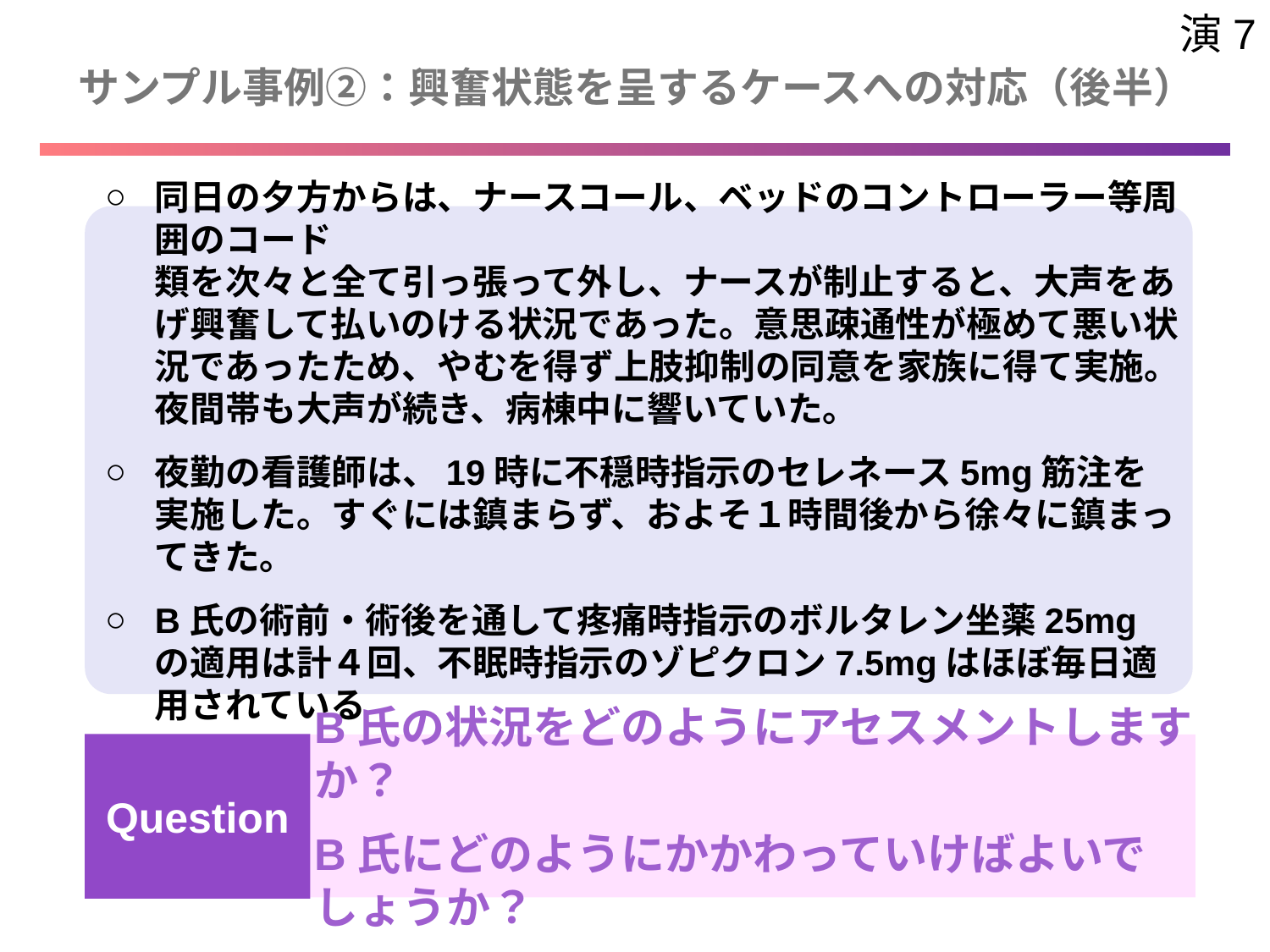

演7
サンプル事例②：興奮状態を呈するケースへの対応（後半）

同日の夕方からは、ナースコール、ベッドのコントローラー等周囲のコード
類を次々と全て引っ張って外し、ナースが制止すると、大声をあげ興奮して払いのける状況であった。意思疎通性が極めて悪い状況であったため、やむを得ず上肢抑制の同意を家族に得て実施。夜間帯も大声が続き、病棟中に響いていた。
夜勤の看護師は、19時に不穏時指示のセレネース5mg筋注を実施した。すぐには鎮まらず、およそ１時間後から徐々に鎮まってきた。
B氏の術前・術後を通して疼痛時指示のボルタレン坐薬25mgの適用は計４回、不眠時指示のゾピクロン7.5mgはほぼ毎日適用されている
Question
B氏の状況をどのようにアセスメントしますか？
B氏にどのようにかかわっていけばよいでしょうか？